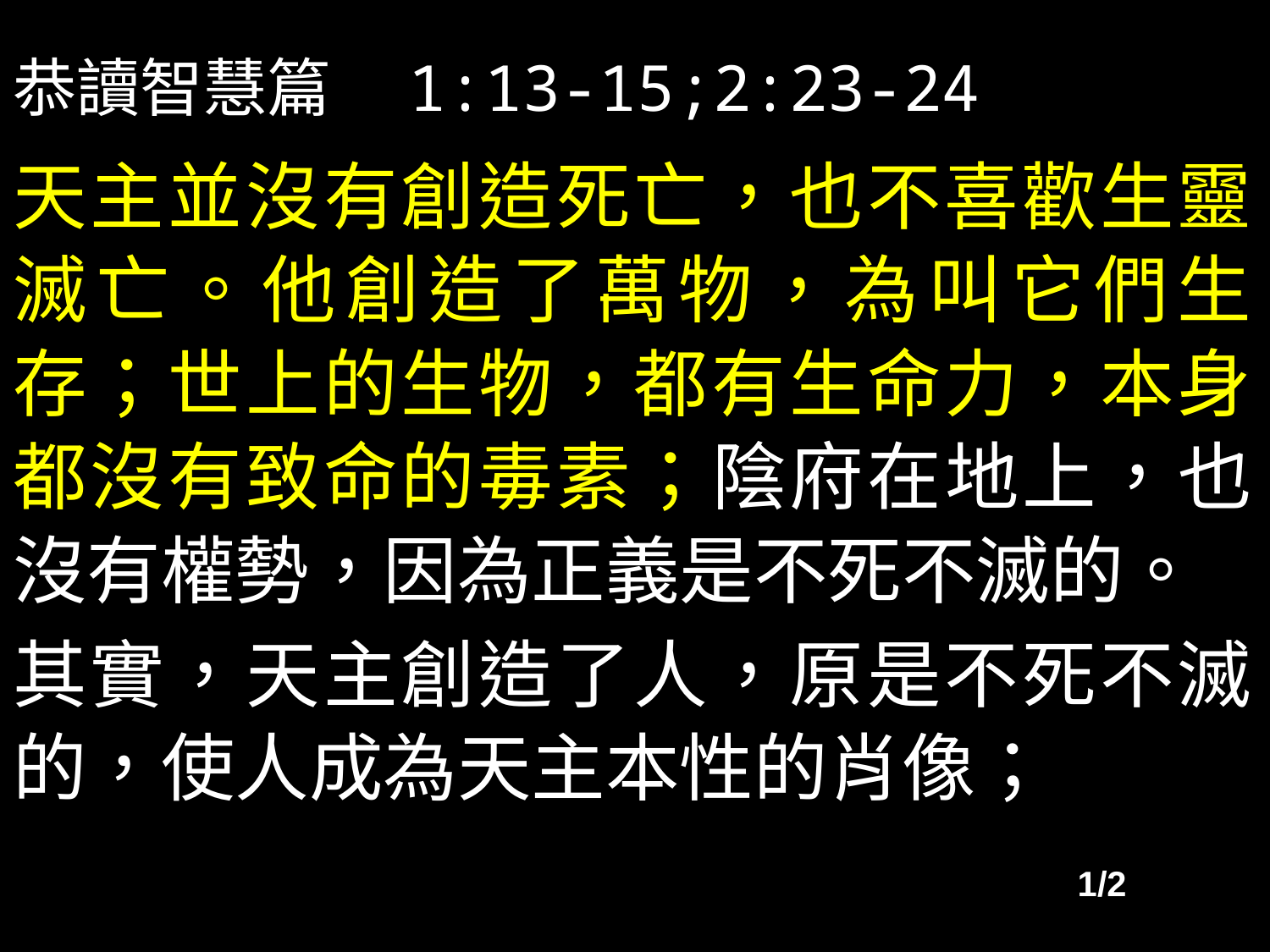

恭讀智慧篇　1:13-15;2:23-24
天主並沒有創造死亡，也不喜歡生靈滅亡。他創造了萬物，為叫它們生存；世上的生物，都有生命力，本身都沒有致命的毒素；陰府在地上，也沒有權勢，因為正義是不死不滅的。
其實，天主創造了人，原是不死不滅的，使人成為天主本性的肖像；
1/2